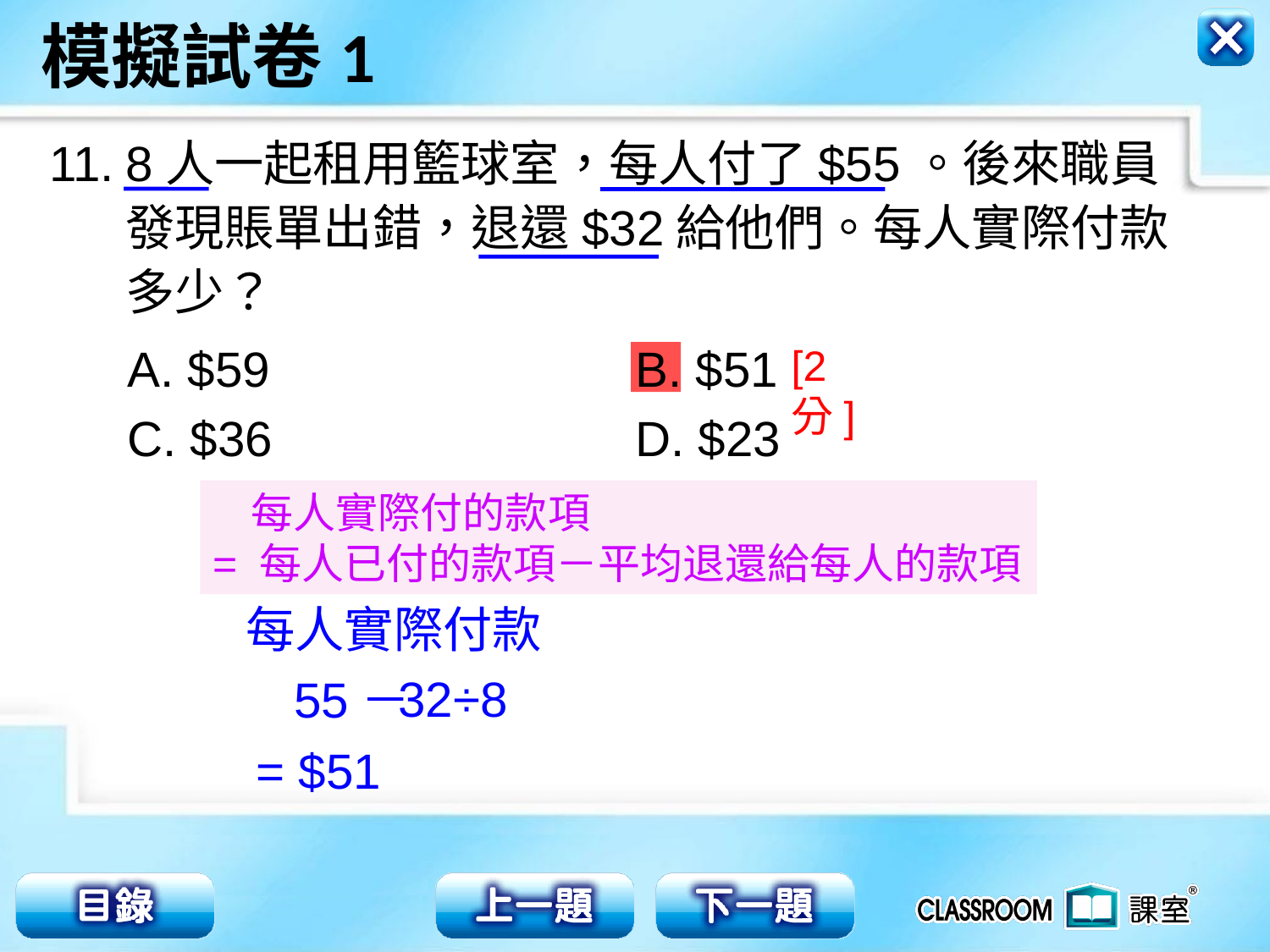

11.
8人一起租用籃球室，每人付了$55。後來職員
發現賬單出錯，退還$32給他們。每人實際付款
多少？

A. $59			B. $51
C. $36                         	D. $23
[2分]

   每人實際付的款項
= 每人已付的款項－平均退還給每人的款項
每人實際付款
32÷8
55－
= $51